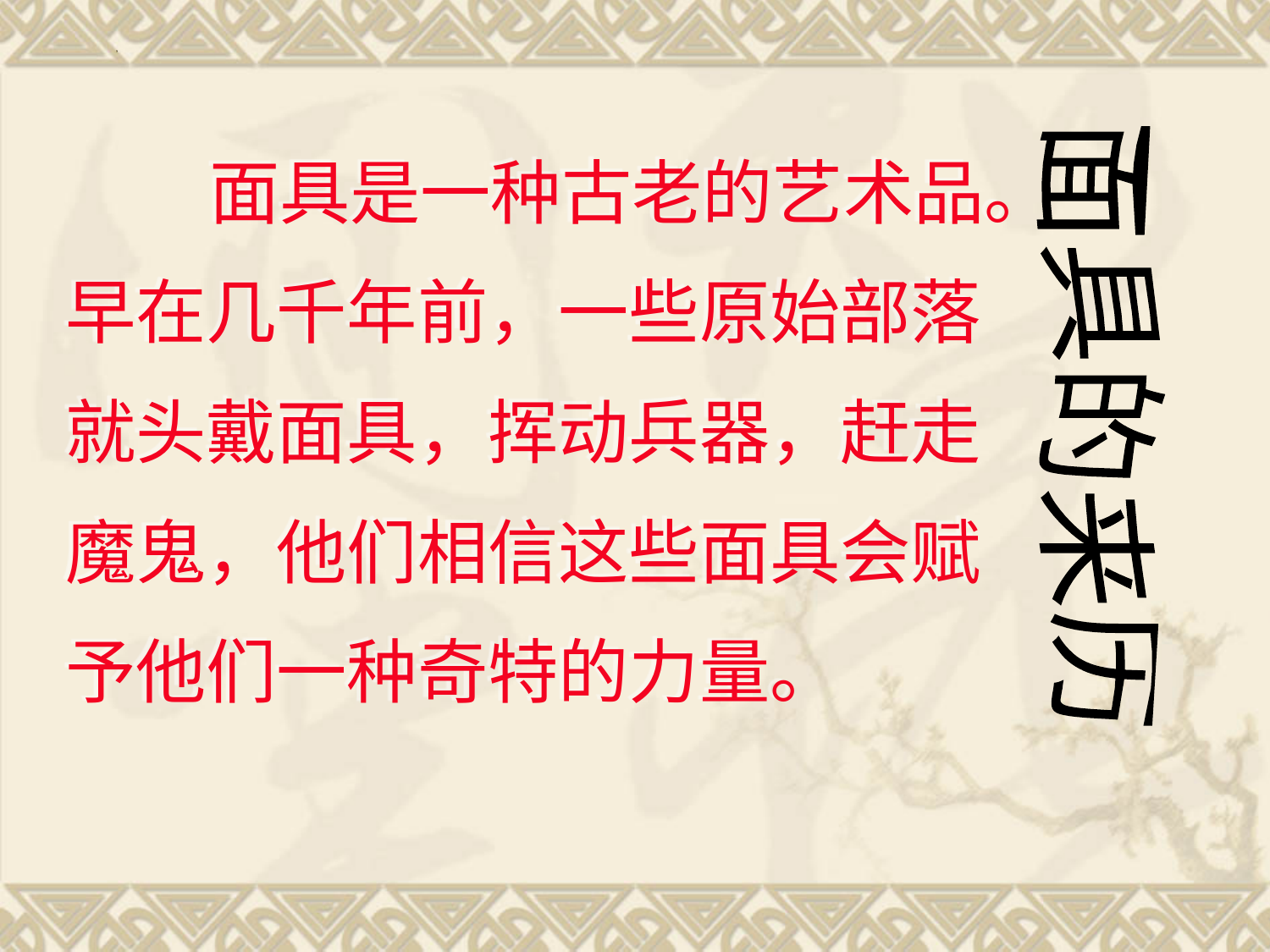

#
        面具是一种古老的艺术品。
早在几千年前，一些原始部落
就头戴面具，挥动兵器，赶走
魔鬼，他们相信这些面具会赋
予他们一种奇特的力量。

面具的来历